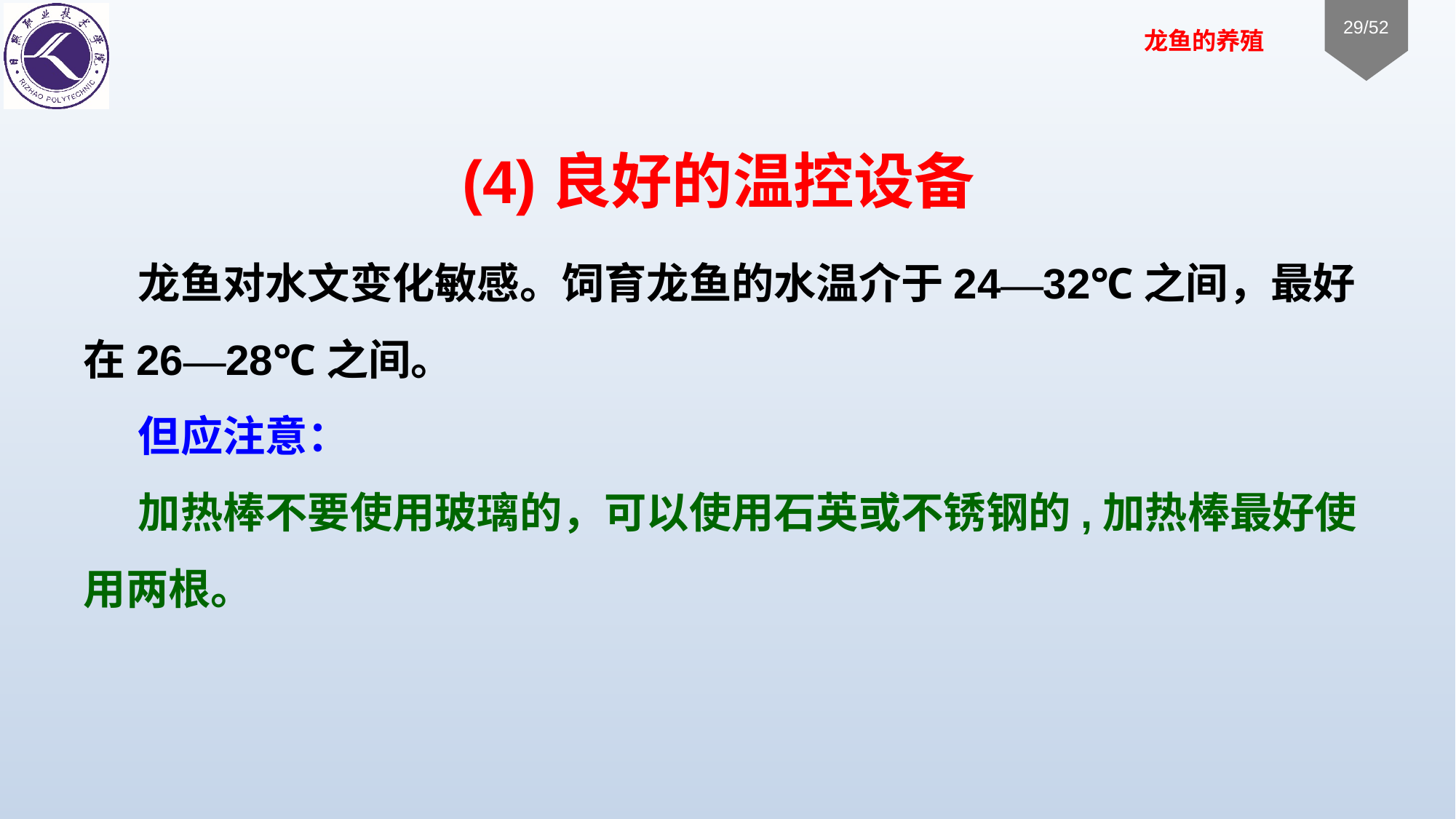

# (4)良好的温控设备
龙鱼对水文变化敏感。饲育龙鱼的水温介于24—32℃之间，最好在26—28℃之间。
但应注意：
加热棒不要使用玻璃的，可以使用石英或不锈钢的,加热棒最好使用两根。